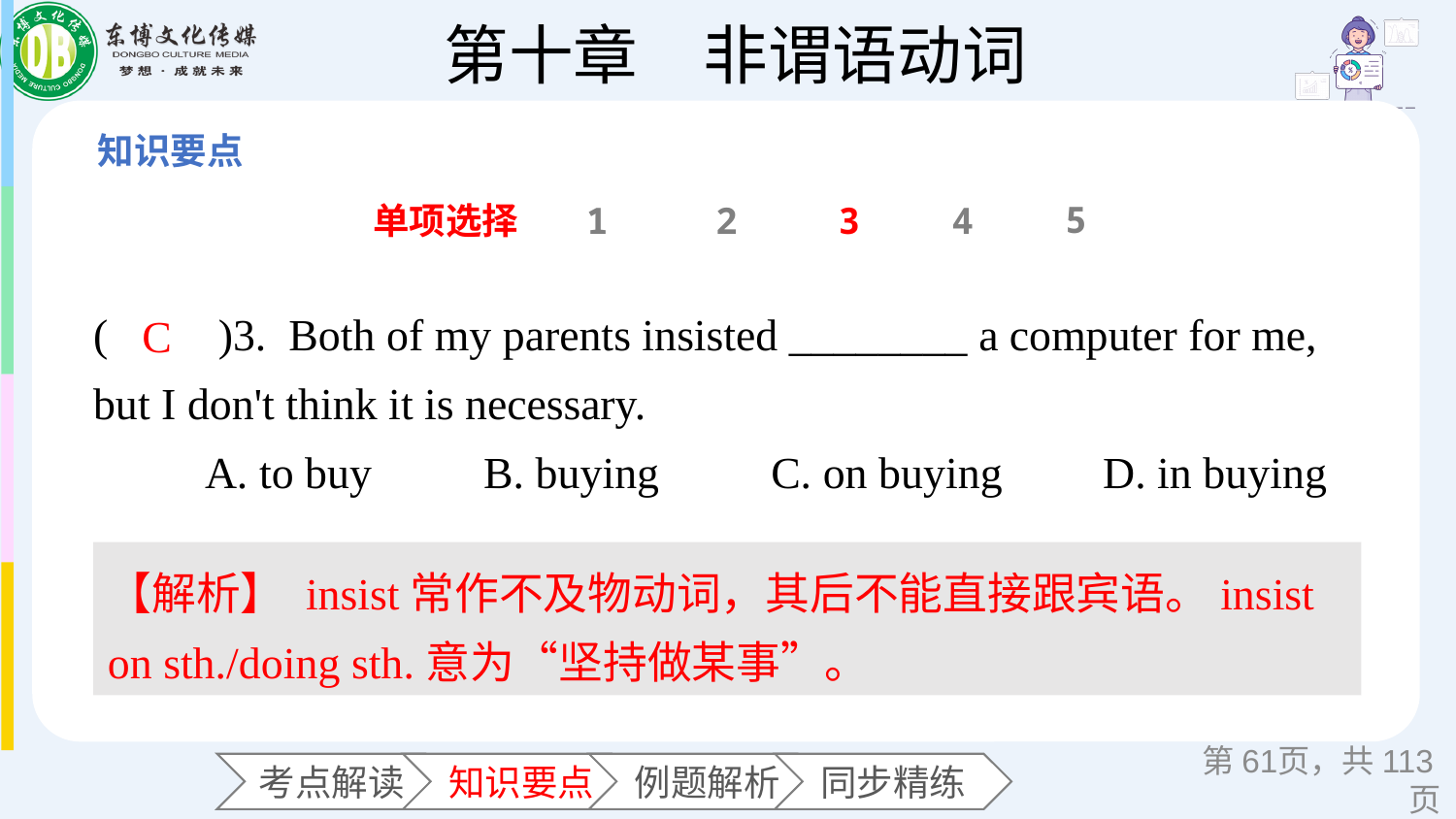

5
单项选择
1
2
3
4
(　　)3.  Both of my parents insisted ________ a computer for me, but I don't think it is necessary.
          A. to buy          B. buying          C. on buying         D. in buying
C
【解析】 insist常作不及物动词，其后不能直接跟宾语。insist on sth./doing sth.意为“坚持做某事”。
第61页，共113页